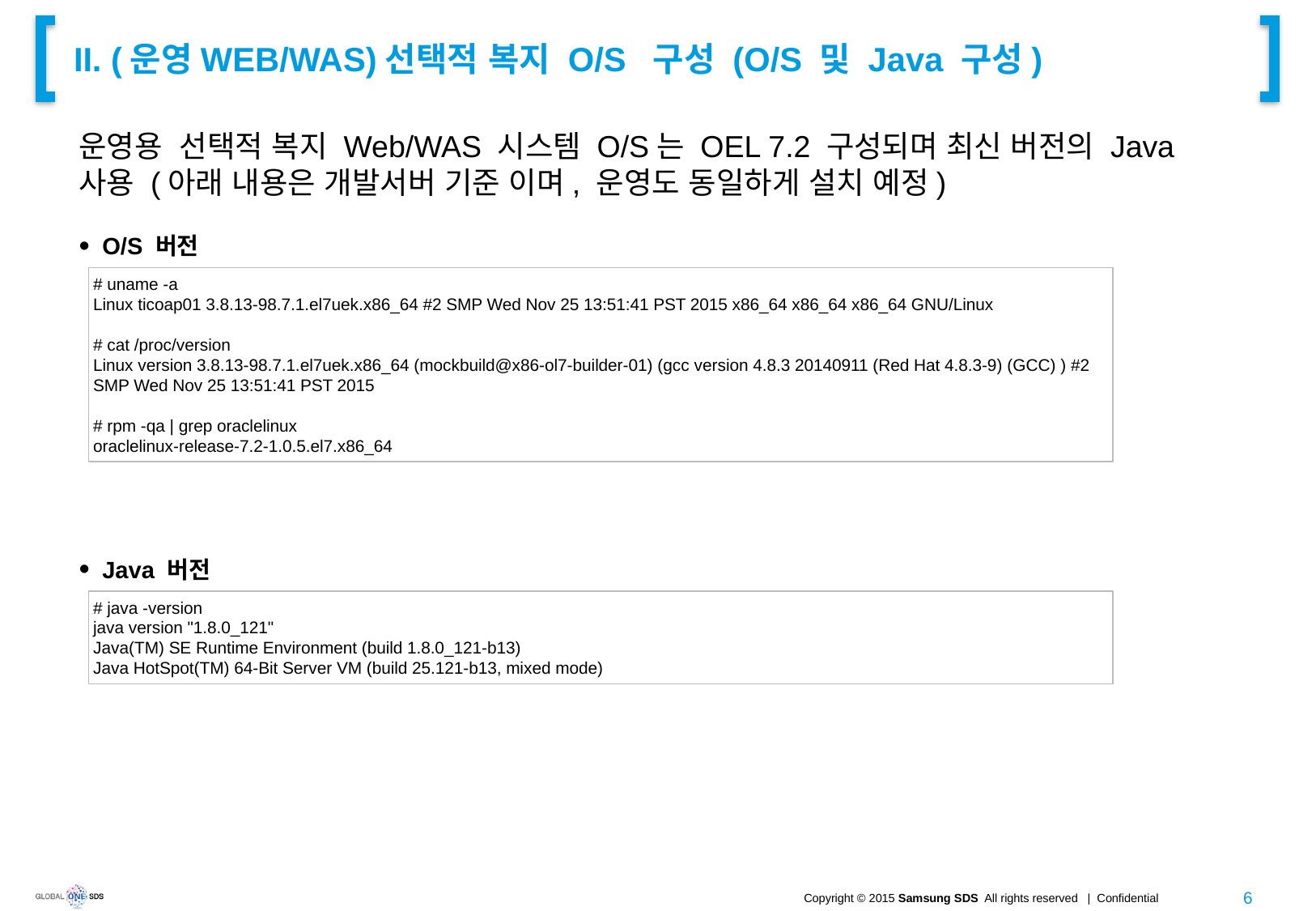

# II. (운영WEB/WAS)선택적 복지 O/S  구성 (O/S 및 Java 구성)
운영용  선택적 복지 Web/WAS 시스템 O/S는 OEL 7.2 구성되며 최신 버전의 Java 사용 (아래 내용은 개발서버 기준 이며, 운영도 동일하게 설치 예정)
O/S 버전
# uname -a
Linux ticoap01 3.8.13-98.7.1.el7uek.x86_64 #2 SMP Wed Nov 25 13:51:41 PST 2015 x86_64 x86_64 x86_64 GNU/Linux

# cat /proc/version
Linux version 3.8.13-98.7.1.el7uek.x86_64 (mockbuild@x86-ol7-builder-01) (gcc version 4.8.3 20140911 (Red Hat 4.8.3-9) (GCC) ) #2 SMP Wed Nov 25 13:51:41 PST 2015

# rpm -qa | grep oraclelinux
oraclelinux-release-7.2-1.0.5.el7.x86_64
Java 버전
# java -version
java version "1.8.0_121"
Java(TM) SE Runtime Environment (build 1.8.0_121-b13)
Java HotSpot(TM) 64-Bit Server VM (build 25.121-b13, mixed mode)